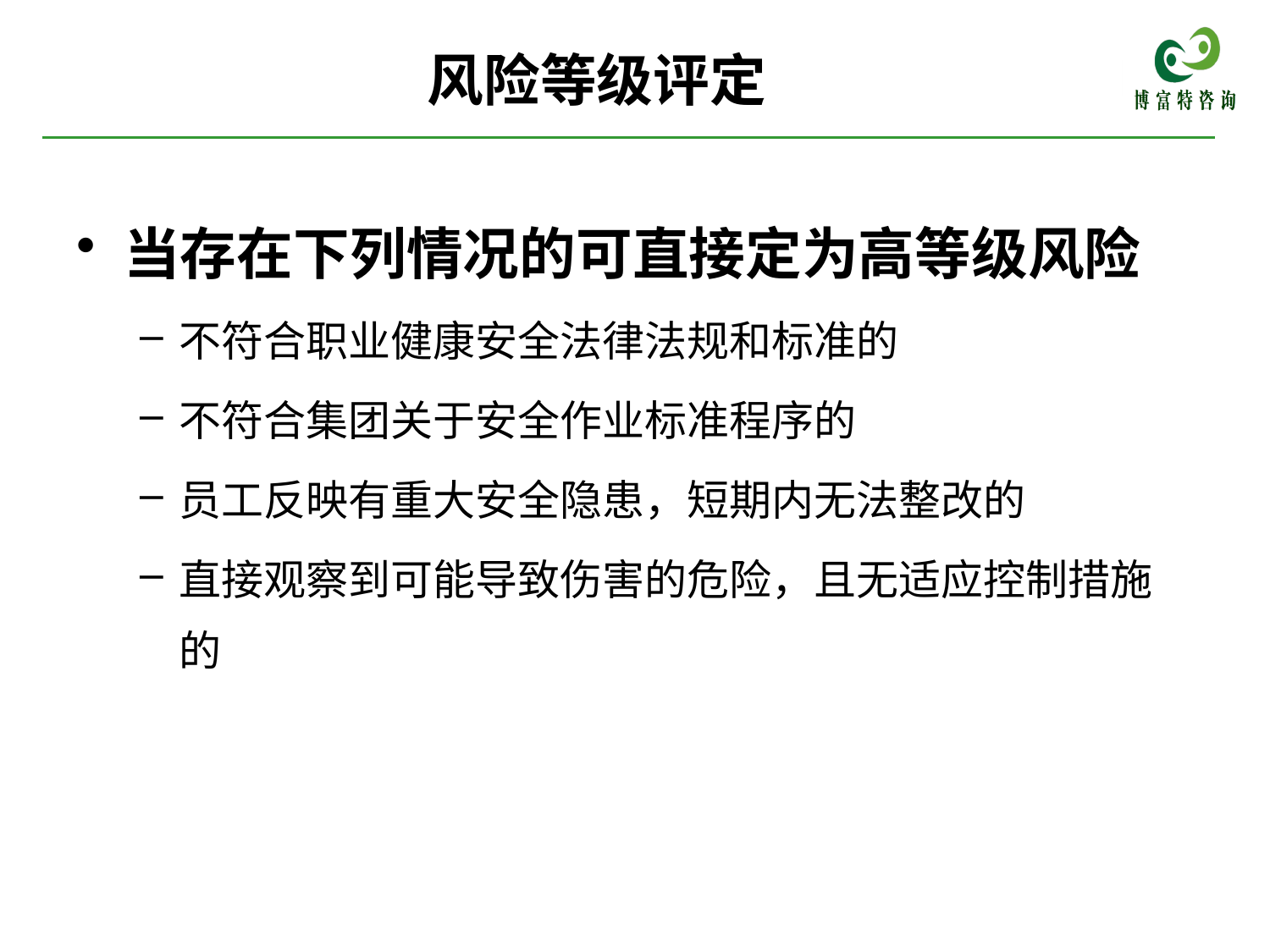

风险等级评定
当存在下列情况的可直接定为高等级风险
不符合职业健康安全法律法规和标准的
不符合集团关于安全作业标准程序的
员工反映有重大安全隐患，短期内无法整改的
直接观察到可能导致伤害的危险，且无适应控制措施的